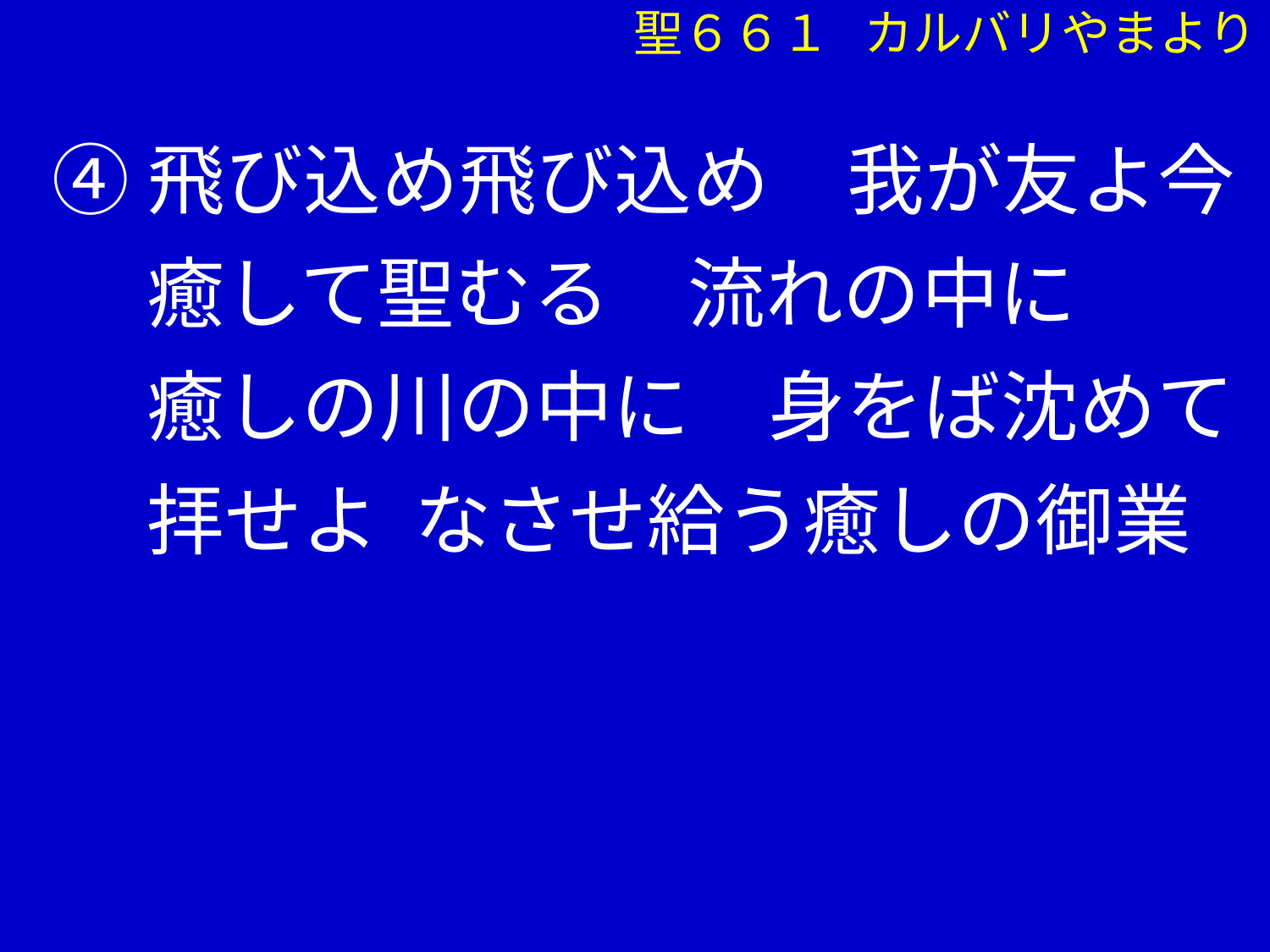

聖６６１   カルバリやまより
④飛び込め飛び込め　我が友よ今
　 癒して聖むる　流れの中に
　 癒しの川の中に　身をば沈めて
　 拝せよ  なさせ給う癒しの御業